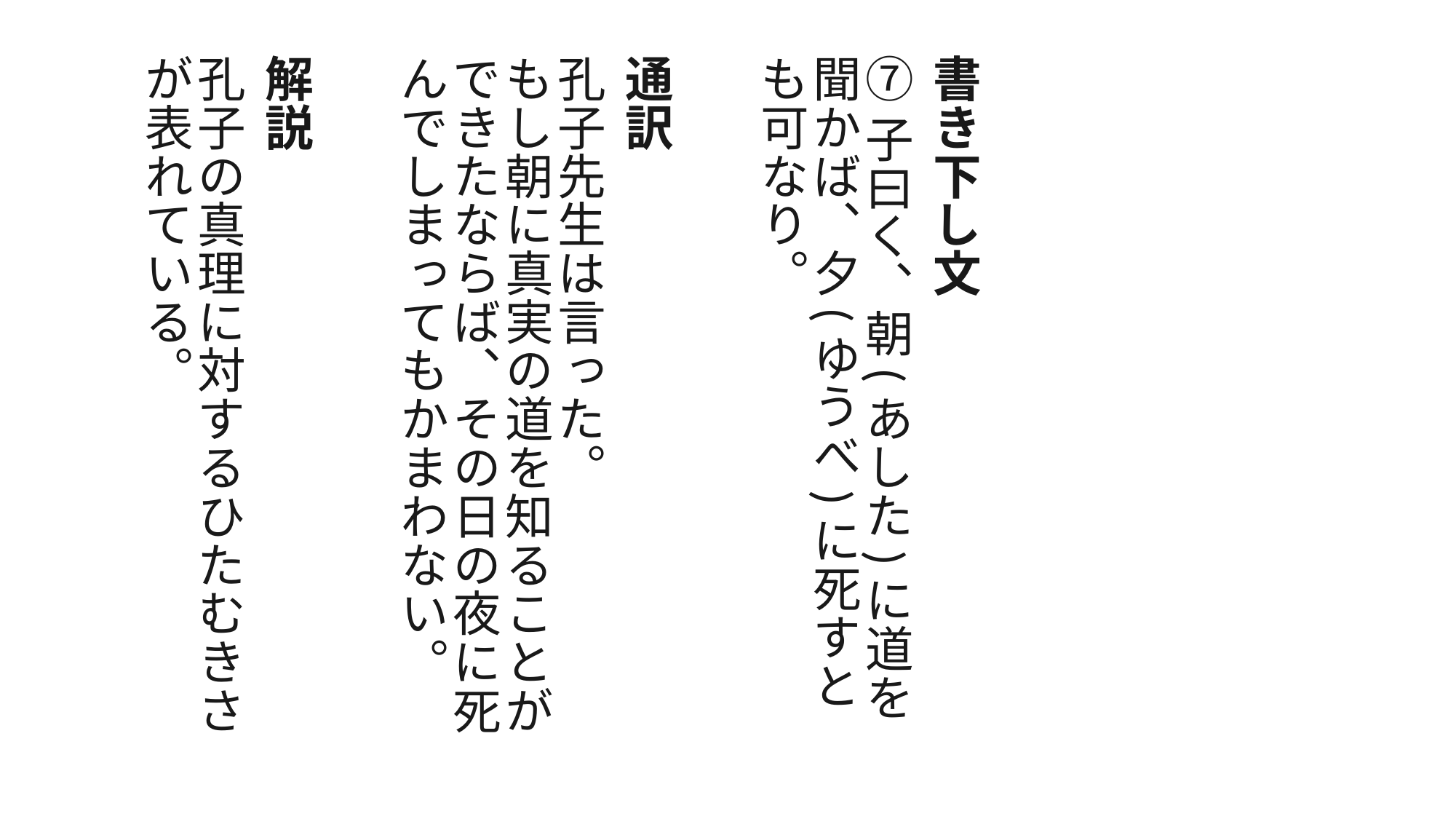

書き下し文
⑦子曰く、朝(あした)に道を聞かば、夕(ゆうべ)に死すとも可なり。

通訳
孔子先生は言った。
もし朝に真実の道を知ることができたならば、その日の夜に死んでしまってもかまわない。

解説
孔子の真理に対するひたむきさが表れている。